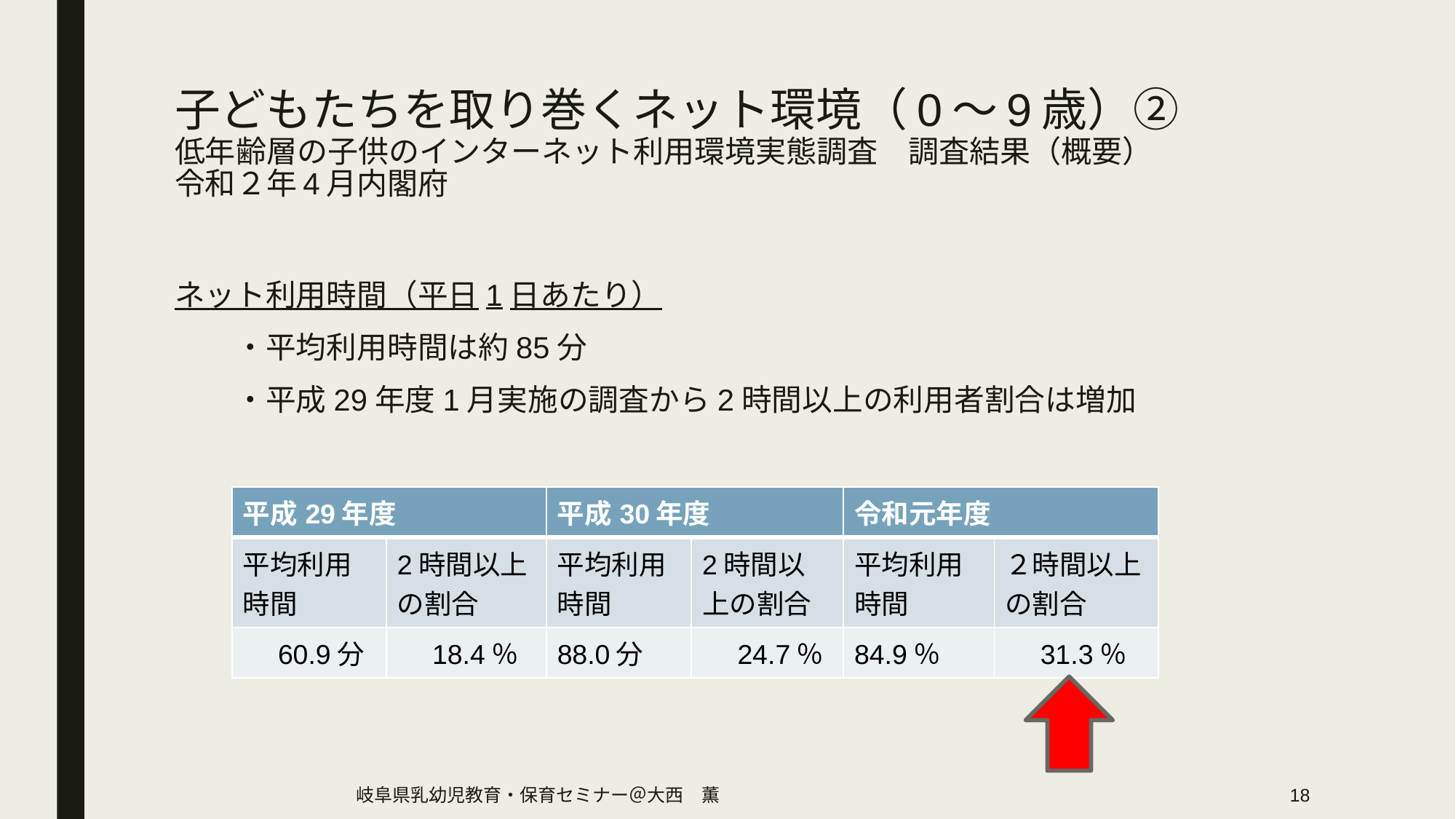

# 子どもたちを取り巻くネット環境（0～9歳）② 低年齢層の子供のインターネット利用環境実態調査　調査結果（概要） 令和２年4月内閣府
ネット利用時間（平日1日あたり）
　　・平均利用時間は約85分
　　・平成29年度1月実施の調査から2時間以上の利用者割合は増加

| 平成29年度 |  | 平成30年度 |  | 令和元年度 |  |
| --- | --- | --- | --- | --- | --- |
| 平均利用時間 | 2時間以上の割合 | 平均利用時間 | 2時間以上の割合 | 平均利用時間 | ２時間以上 の割合 |
| 60.9分 | 18.4％ | 88.0分 | 24.7％ | 84.9％ | 31.3％ |

岐阜県乳幼児教育・保育セミナー＠大西　薫
18